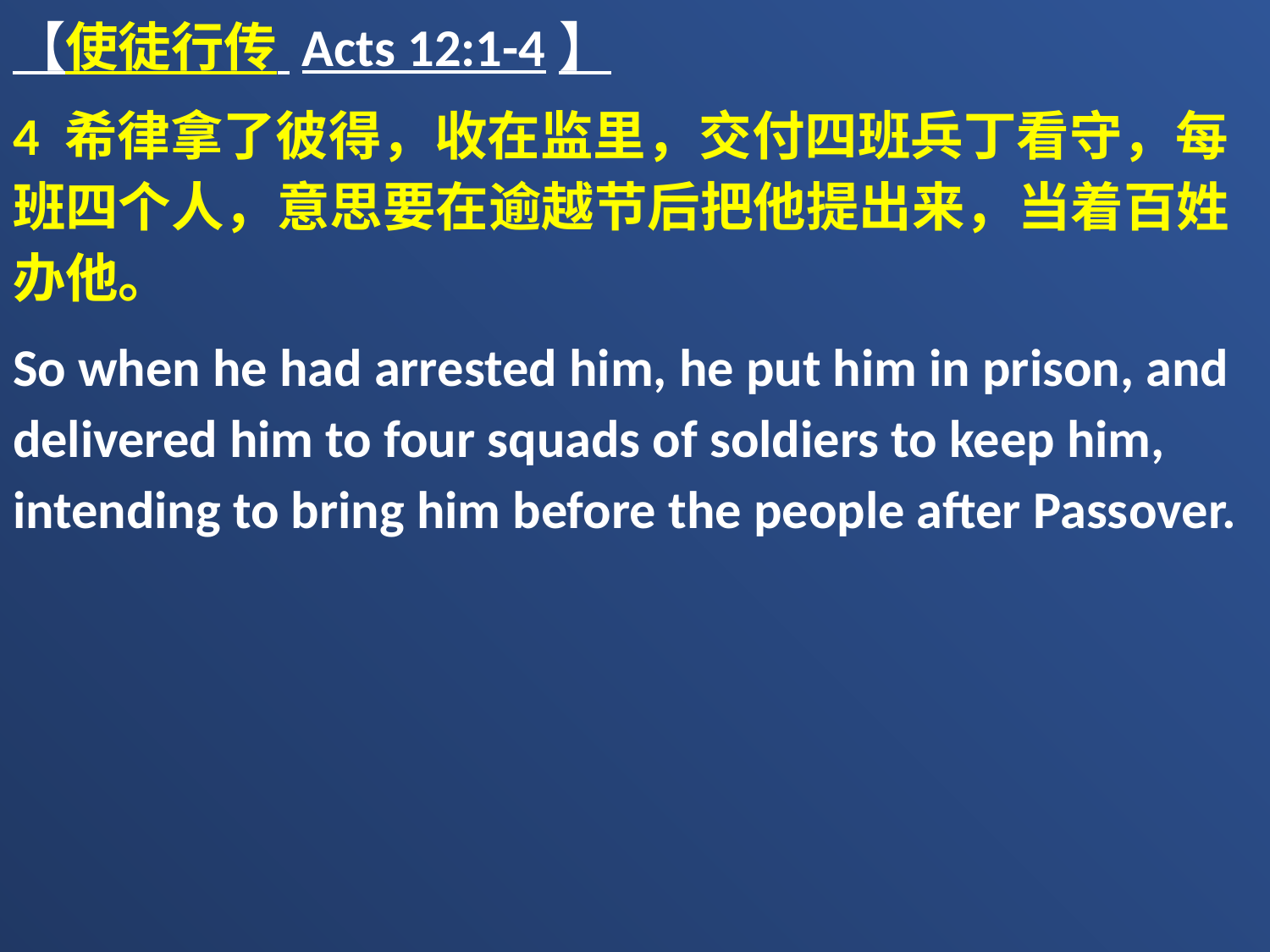

【使徒行传 Acts 12:1-4】
4 希律拿了彼得，收在监里，交付四班兵丁看守，每班四个人，意思要在逾越节后把他提出来，当着百姓办他。
So when he had arrested him, he put him in prison, and delivered him to four squads of soldiers to keep him, intending to bring him before the people after Passover.